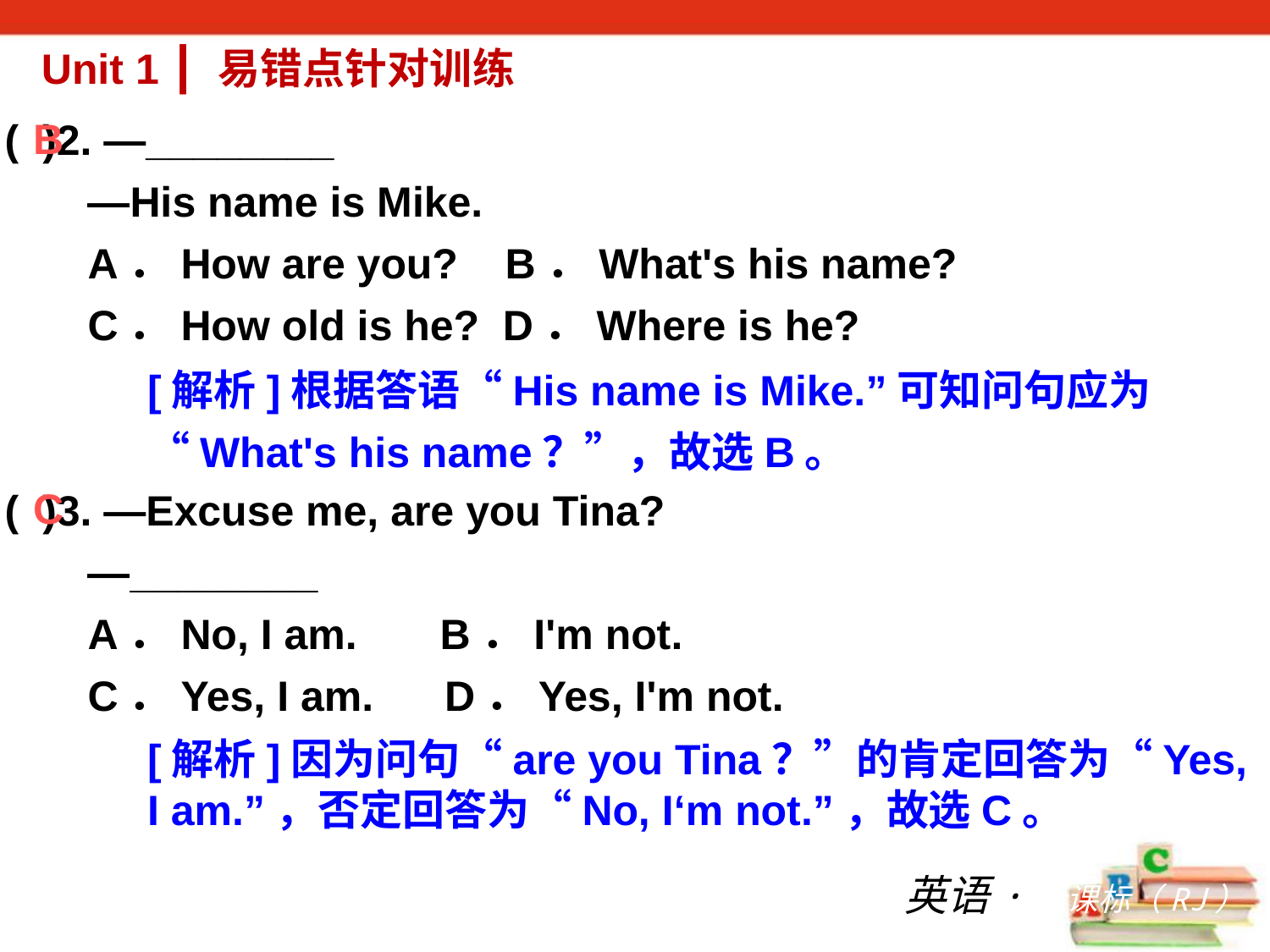

Unit 1 ┃ 易错点针对训练
(  )2. —________
       —His name is Mike.
       A．How are you?    B．What's his name?
       C．How old is he?  D．Where is he?

(  )3. —Excuse me, are you Tina?
       —________
       A．No, I am.       B．I'm not.
       C．Yes, I am.      D．Yes, I'm not.

B
[解析]根据答语“His name is Mike.”可知问句应为“What's his name？”，故选B。
C
[解析]因为问句“are you Tina？”的肯定回答为“Yes,
I am.”，否定回答为“No, I‘m not.”，故选C。
英语·新课标（RJ）